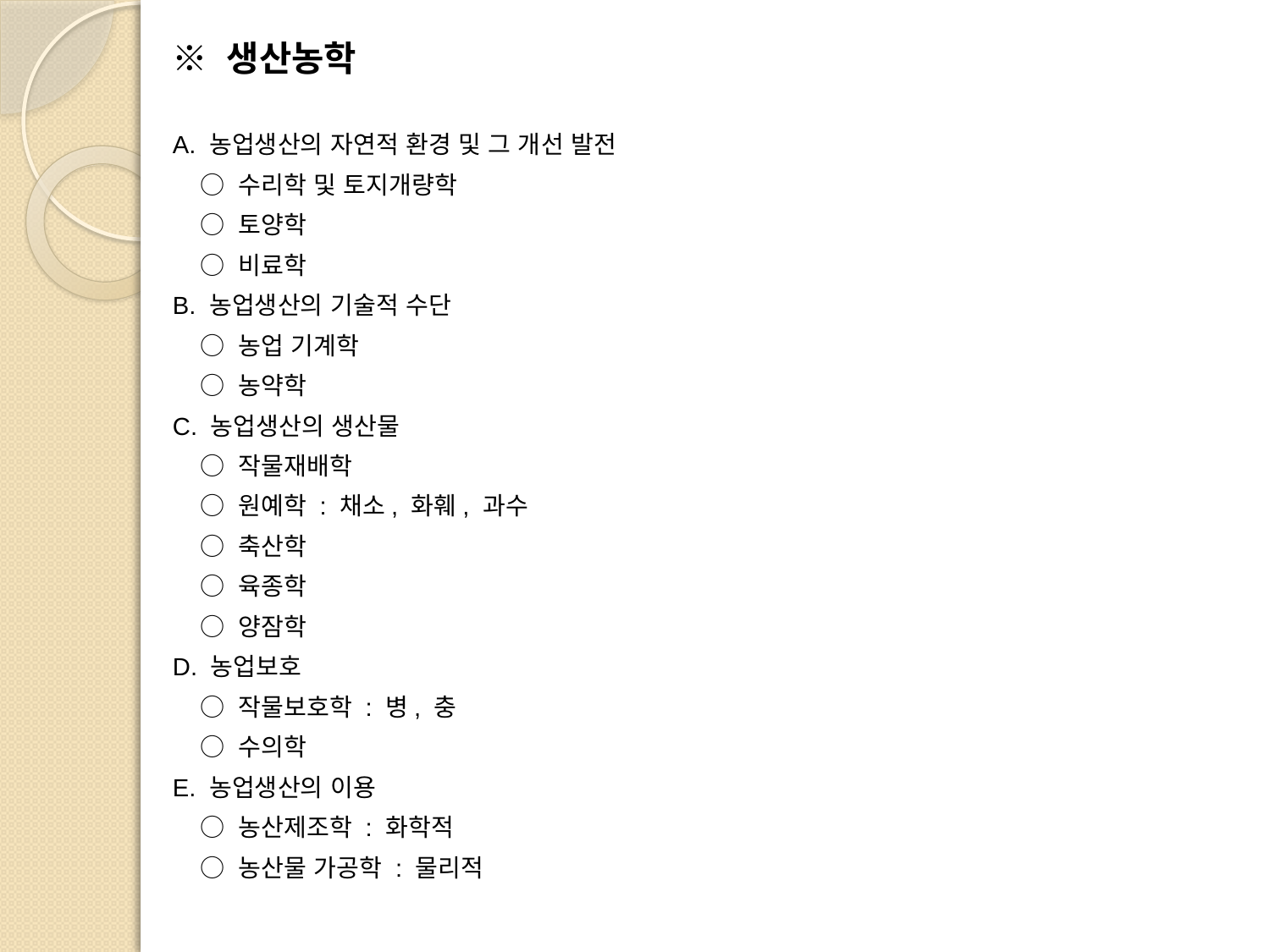

※ 생산농학

A. 농업생산의 자연적 환경 및 그 개선 발전
    ○ 수리학 및 토지개량학
    ○ 토양학
    ○ 비료학
B. 농업생산의 기술적 수단
    ○ 농업 기계학
    ○ 농약학
C. 농업생산의 생산물
    ○ 작물재배학
    ○ 원예학 : 채소, 화훼, 과수
    ○ 축산학
    ○ 육종학
    ○ 양잠학
D. 농업보호
    ○ 작물보호학 : 병, 충
    ○ 수의학
E. 농업생산의 이용
    ○ 농산제조학 : 화학적
    ○ 농산물 가공학 : 물리적